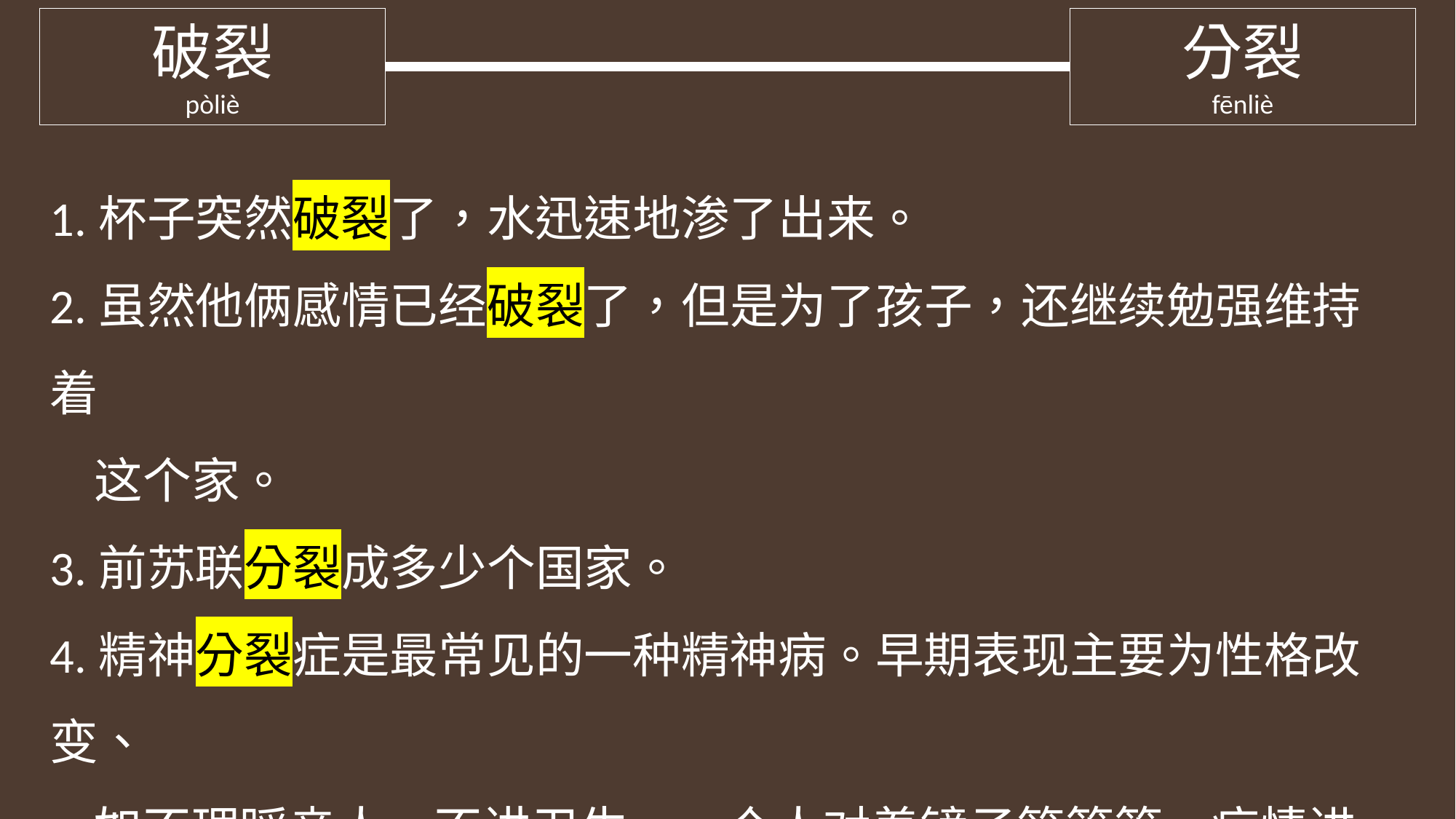

破裂
pòliè
分裂
fēnliè
|  |
| --- |
1.杯子突然破裂了，水迅速地渗了出来。
2.虽然他俩感情已经破裂了，但是为了孩子，还继续勉强维持着
   这个家。
3.前苏联分裂成多少个国家。
4.精神分裂症是最常见的一种精神病。早期表现主要为性格改变、
   如不理睬亲人、不讲卫生、一个人对着镜子笑等等。病情进一
   步发展，即表现为思绪紊乱，有的还出现妄想与幻觉。